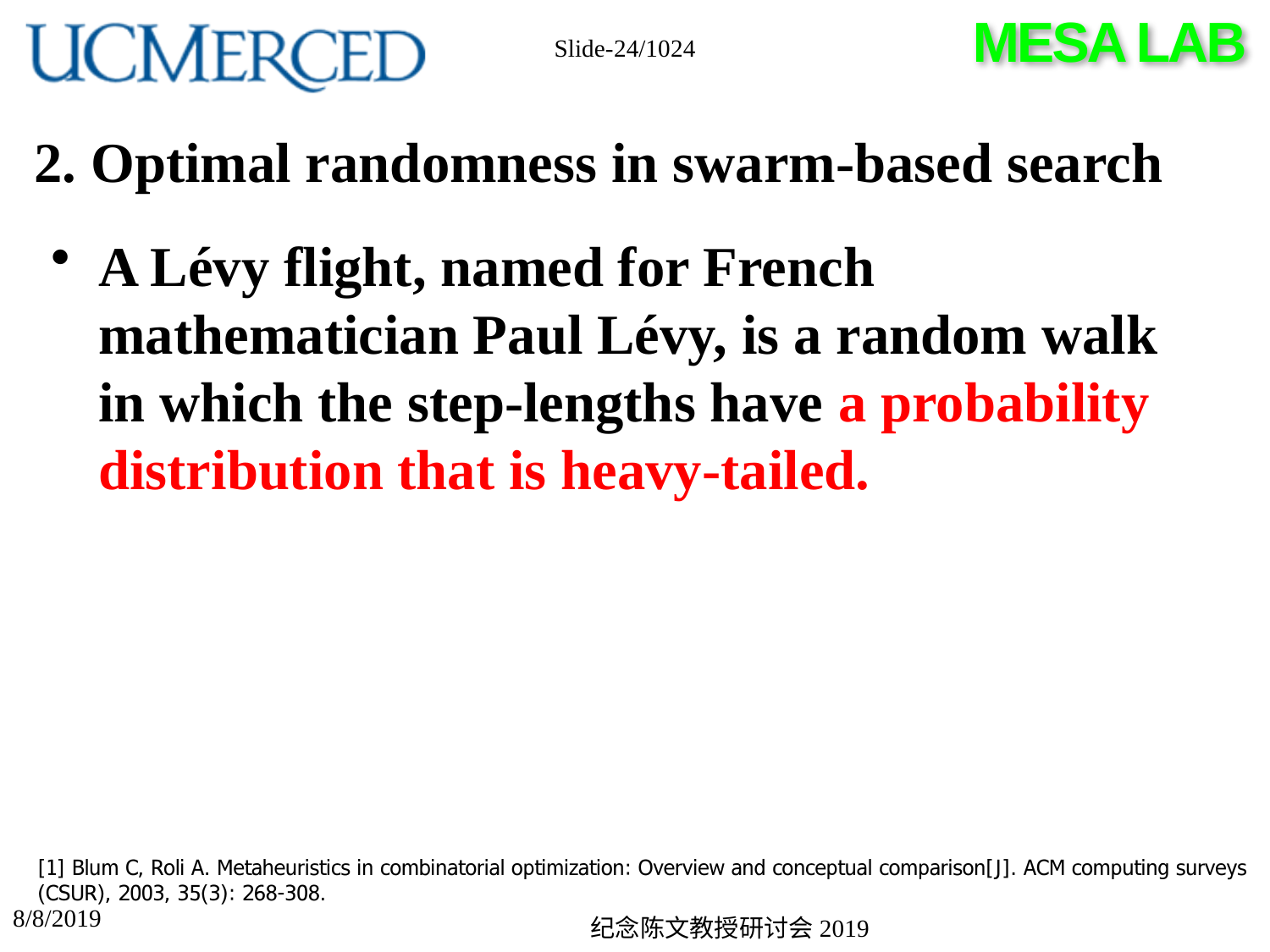

Slide-24/1024
# 2. Optimal randomness in swarm-based search
A Lévy flight, named for French mathematician Paul Lévy, is a random walk in which the step-lengths have a probability distribution that is heavy-tailed.
[1] Blum C, Roli A. Metaheuristics in combinatorial optimization: Overview and conceptual comparison[J]. ACM computing surveys (CSUR), 2003, 35(3): 268-308.
8/8/2019
纪念陈文教授研讨会2019